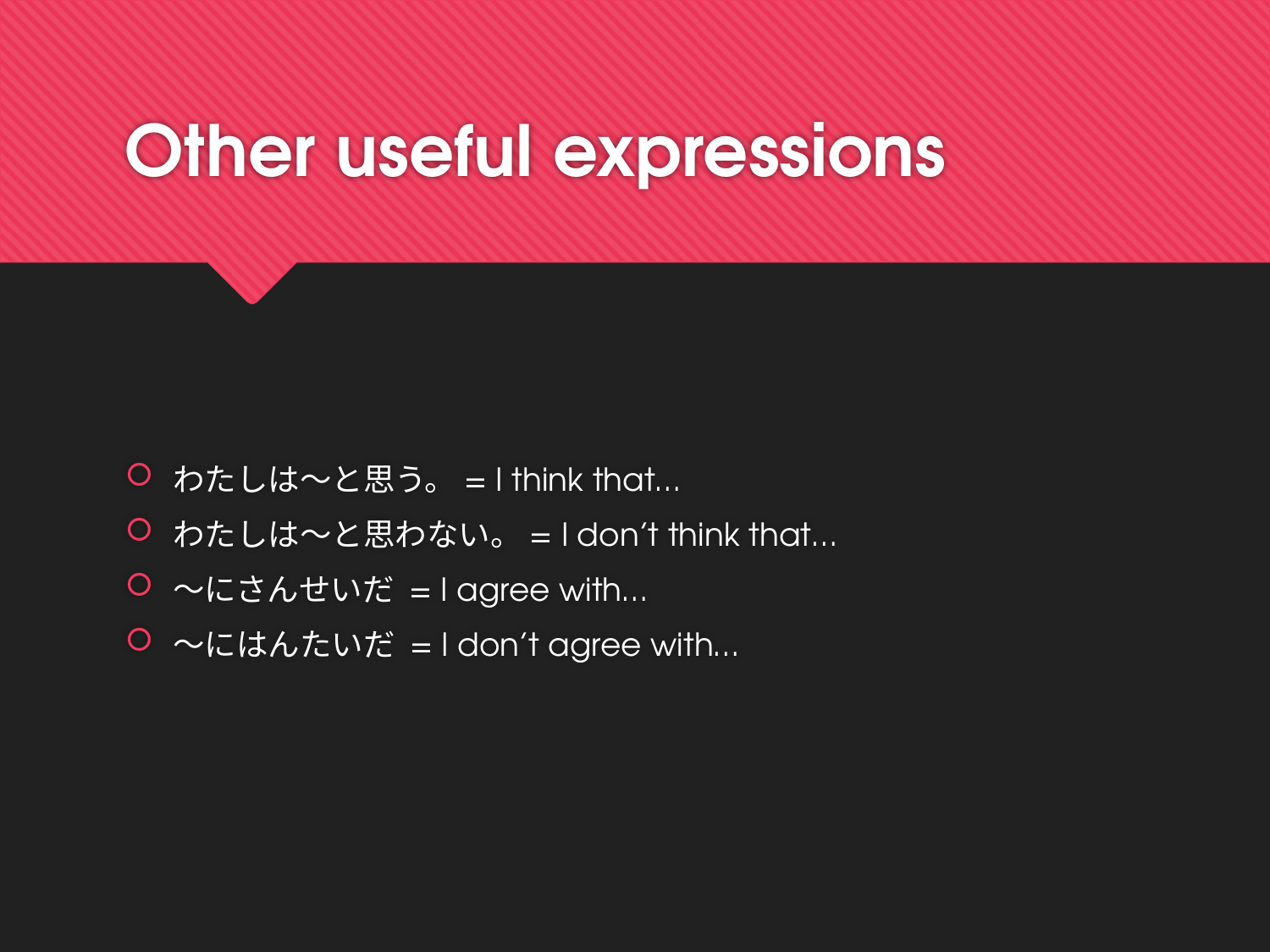

# Other useful expressions
わたしは～と思う。= I think that…
わたしは～と思わない。= I don’t think that…
～にさんせいだ = I agree with…
～にはんたいだ = I don’t agree with…